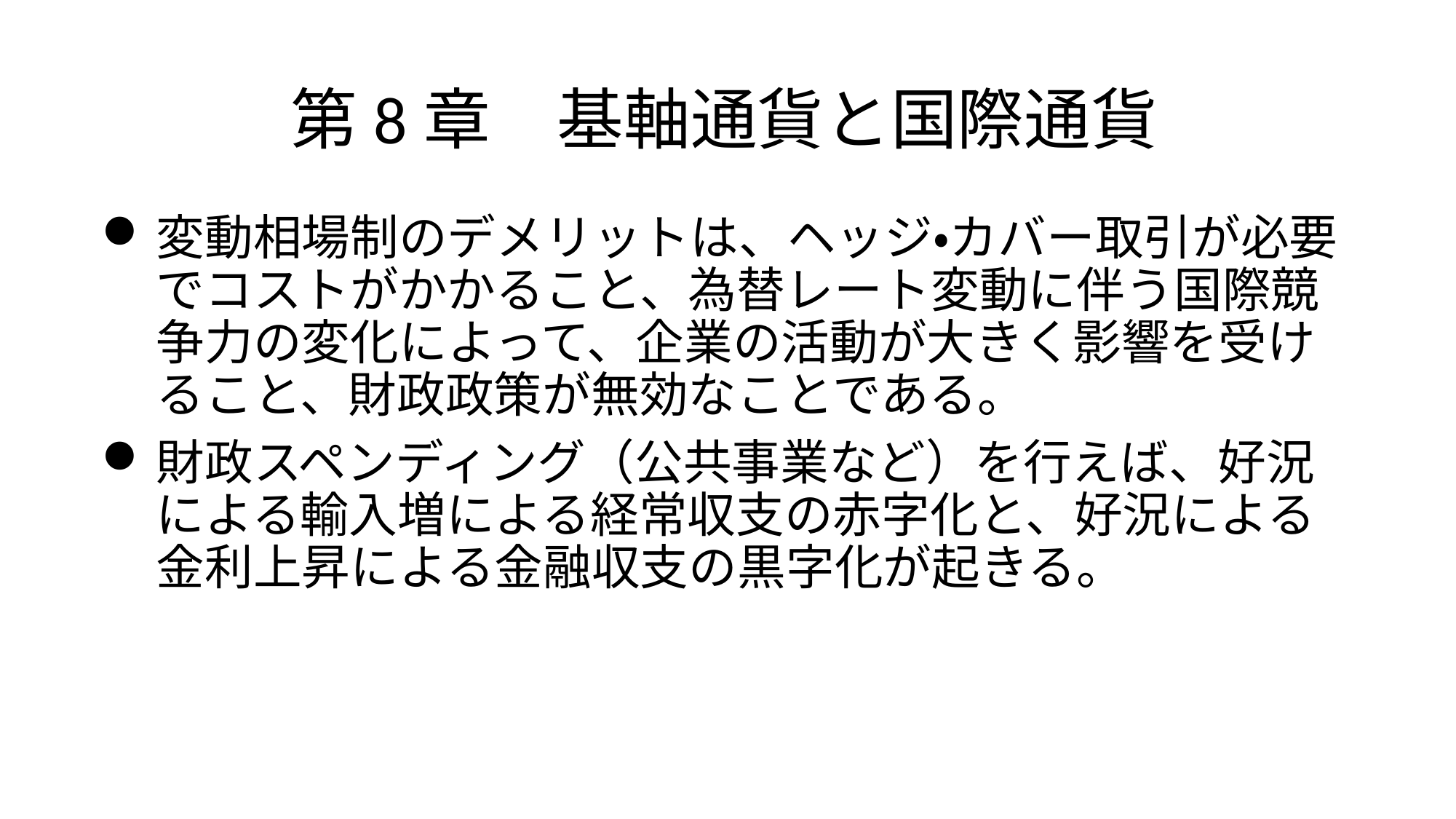

# 第8章　基軸通貨と国際通貨
変動相場制のデメリットは、ヘッジ・カバー取引が必要でコストがかかること、為替レート変動に伴う国際競争力の変化によって、企業の活動が大きく影響を受けること、財政政策が無効なことである。
財政スペンディング（公共事業など）を行えば、好況による輸入増による経常収支の赤字化と、好況による金利上昇による金融収支の黒字化が起きる。